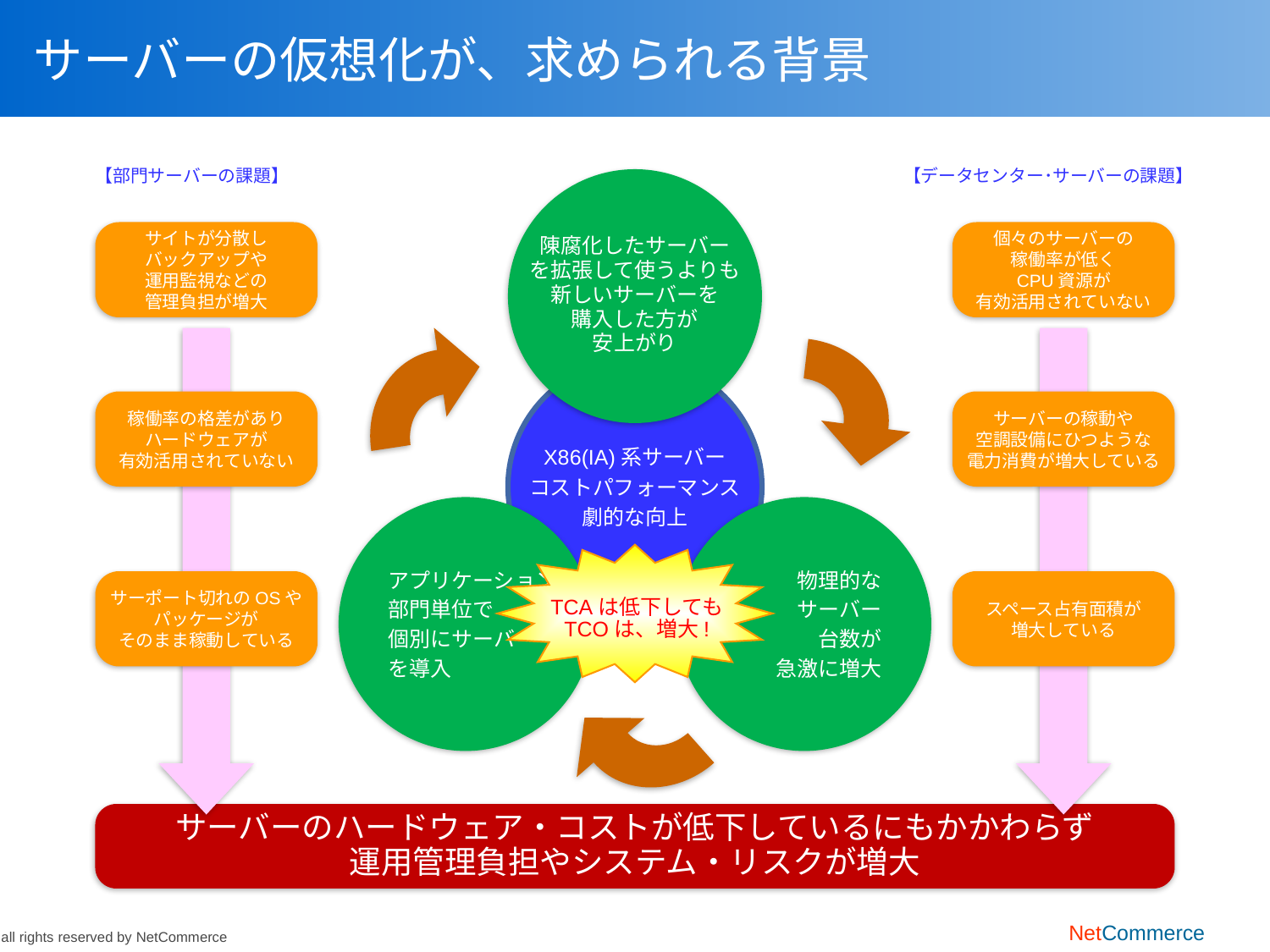

# サーバーの仮想化が、求められる背景
【部門サーバーの課題】
サイトが分散し
バックアップや
運用監視などの
管理負担が増大
稼働率の格差があり
ハードウェアが
有効活用されていない
サーポート切れのOSや
パッケージが
そのまま稼動している
【データセンター･サーバーの課題】
個々のサーバーの
稼働率が低く
CPU資源が
有効活用されていない
サーバーの稼動や
空調設備にひつような
電力消費が増大している
スペース占有面積が
増大している
陳腐化したサーバー
を拡張して使うよりも
新しいサーバーを
購入した方が
安上がり

アプリケーション
部門単位で
個別にサーバー
を導入
物理的な
サーバー
台数が
急激に増大

サーバーのハードウェア・コストが低下しているにもかかわらず
運用管理負担やシステム・リスクが増大
X86(IA)系サーバー
コストパフォーマンス
劇的な向上

TCAは低下しても
TCOは、増大!